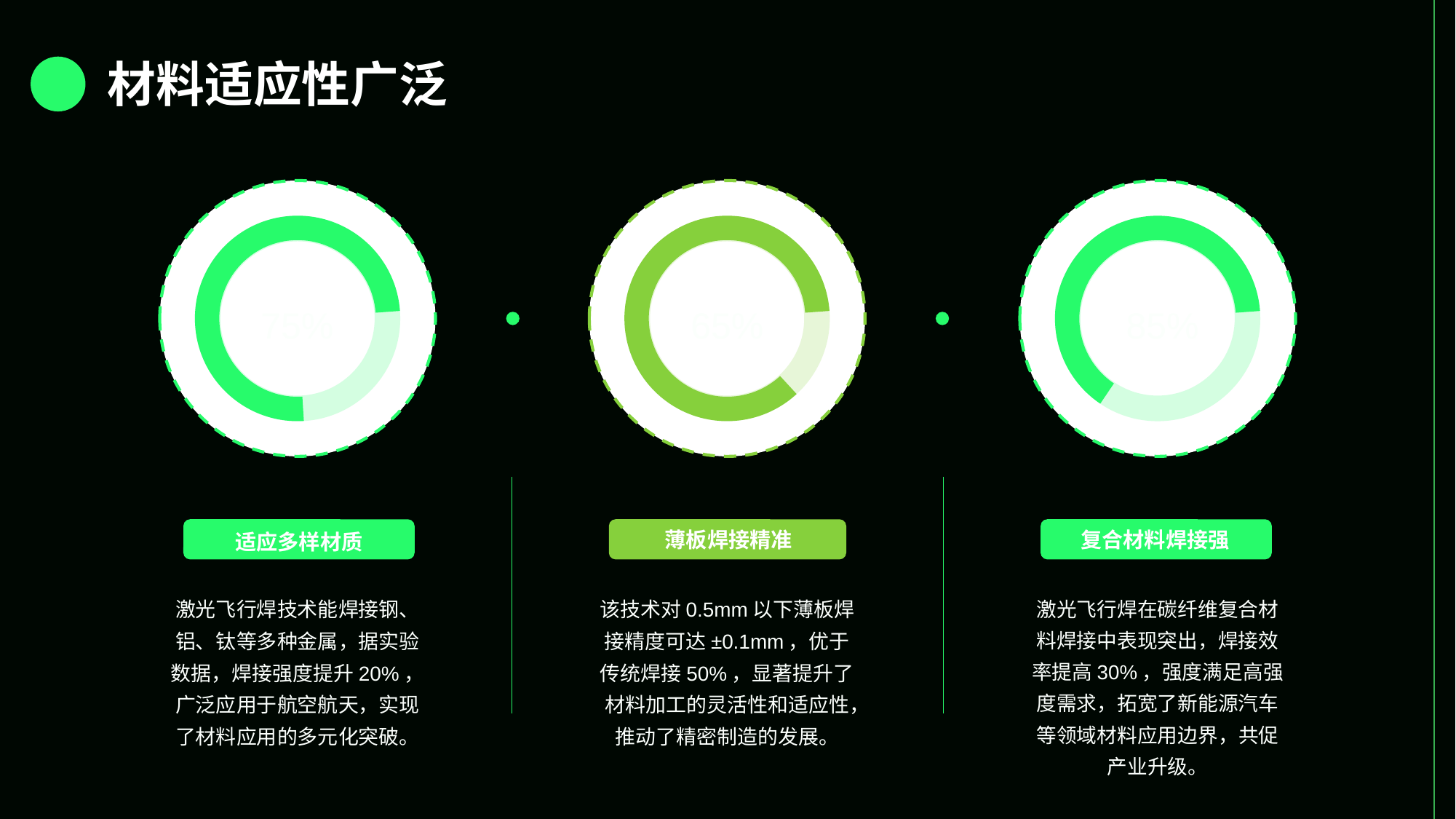

材料适应性广泛

75%
65%
85%

薄板焊接精准
复合材料焊接强

适应多样材质
激光飞行焊技术能焊接钢、铝、钛等多种金属，据实验数据，焊接强度提升20%，广泛应用于航空航天，实现了材料应用的多元化突破。
该技术对0.5mm以下薄板焊接精度可达±0.1mm，优于传统焊接50%，显著提升了材料加工的灵活性和适应性，推动了精密制造的发展。
激光飞行焊在碳纤维复合材料焊接中表现突出，焊接效率提高30%，强度满足高强度需求，拓宽了新能源汽车等领域材料应用边界，共促产业升级。